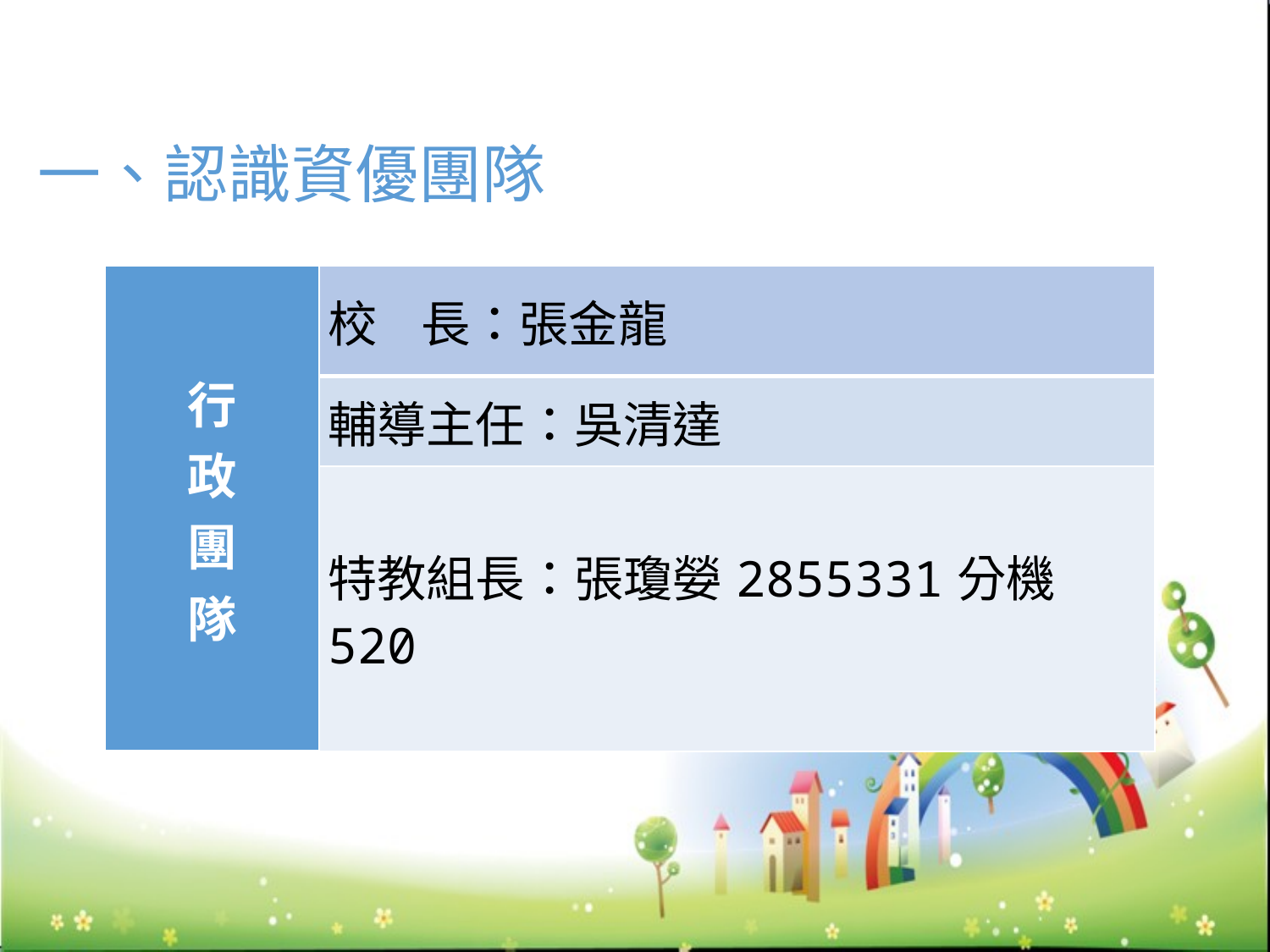

一、認識資優團隊

| 行 政 團 隊 | 校 長：張金龍 |
| --- | --- |
|  | 輔導主任：吳清達 |
|  | 特教組長：張瓊嫈2855331分機520 |